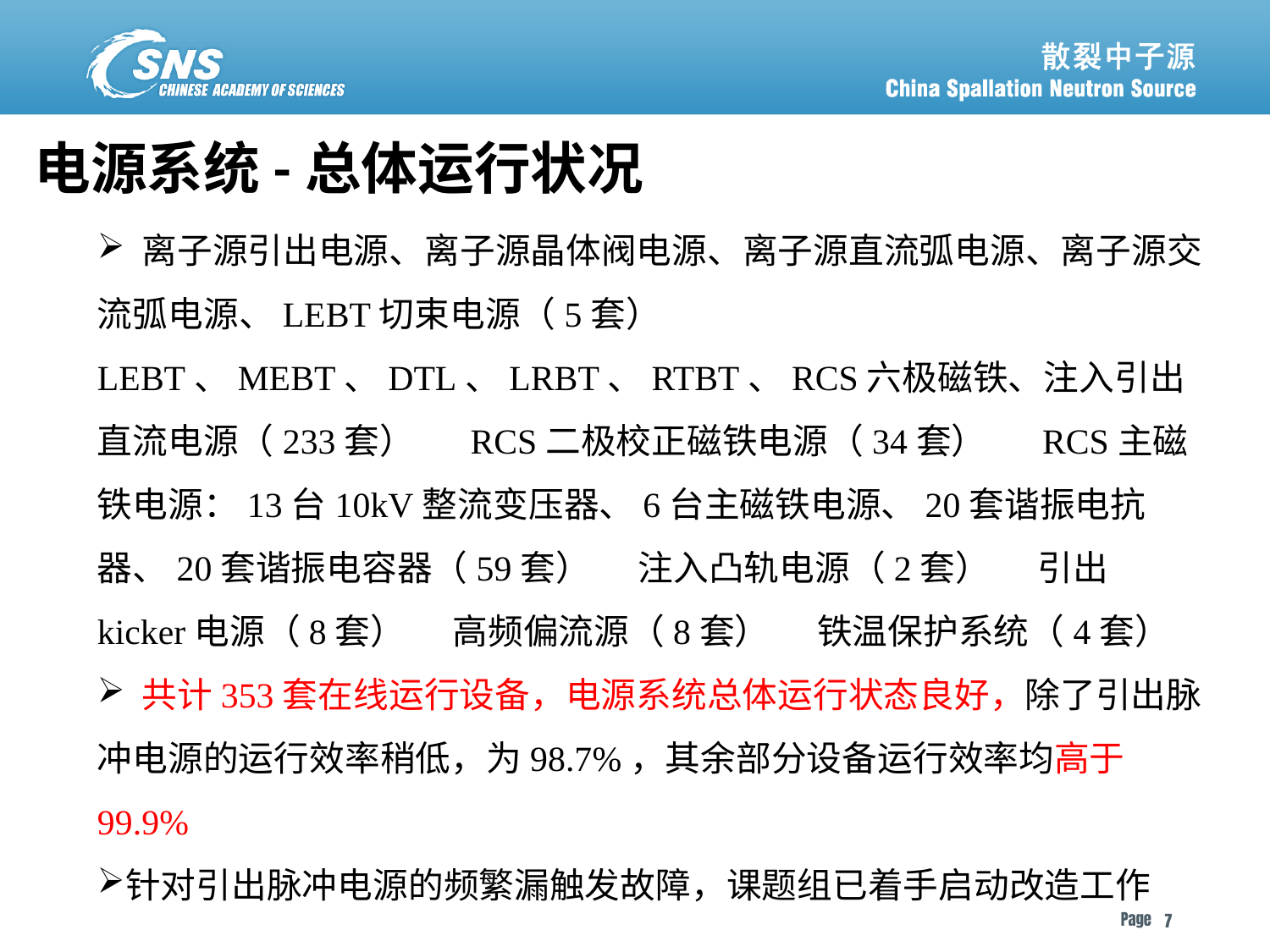

电源系统-总体运行状况
 离子源引出电源、离子源晶体阀电源、离子源直流弧电源、离子源交流弧电源、LEBT切束电源（5套）      LEBT、MEBT、DTL、LRBT、RTBT、RCS六极磁铁、注入引出直流电源（233套）      RCS二极校正磁铁电源（34套）      RCS主磁铁电源：13台10kV整流变压器、6台主磁铁电源、20套谐振电抗器、20套谐振电容器（59套）      注入凸轨电源（2套）      引出kicker电源（8套）      高频偏流源（8套）      铁温保护系统（4套）
 共计353套在线运行设备，电源系统总体运行状态良好，除了引出脉冲电源的运行效率稍低，为98.7%，其余部分设备运行效率均高于99.9%
针对引出脉冲电源的频繁漏触发故障，课题组已着手启动改造工作
7